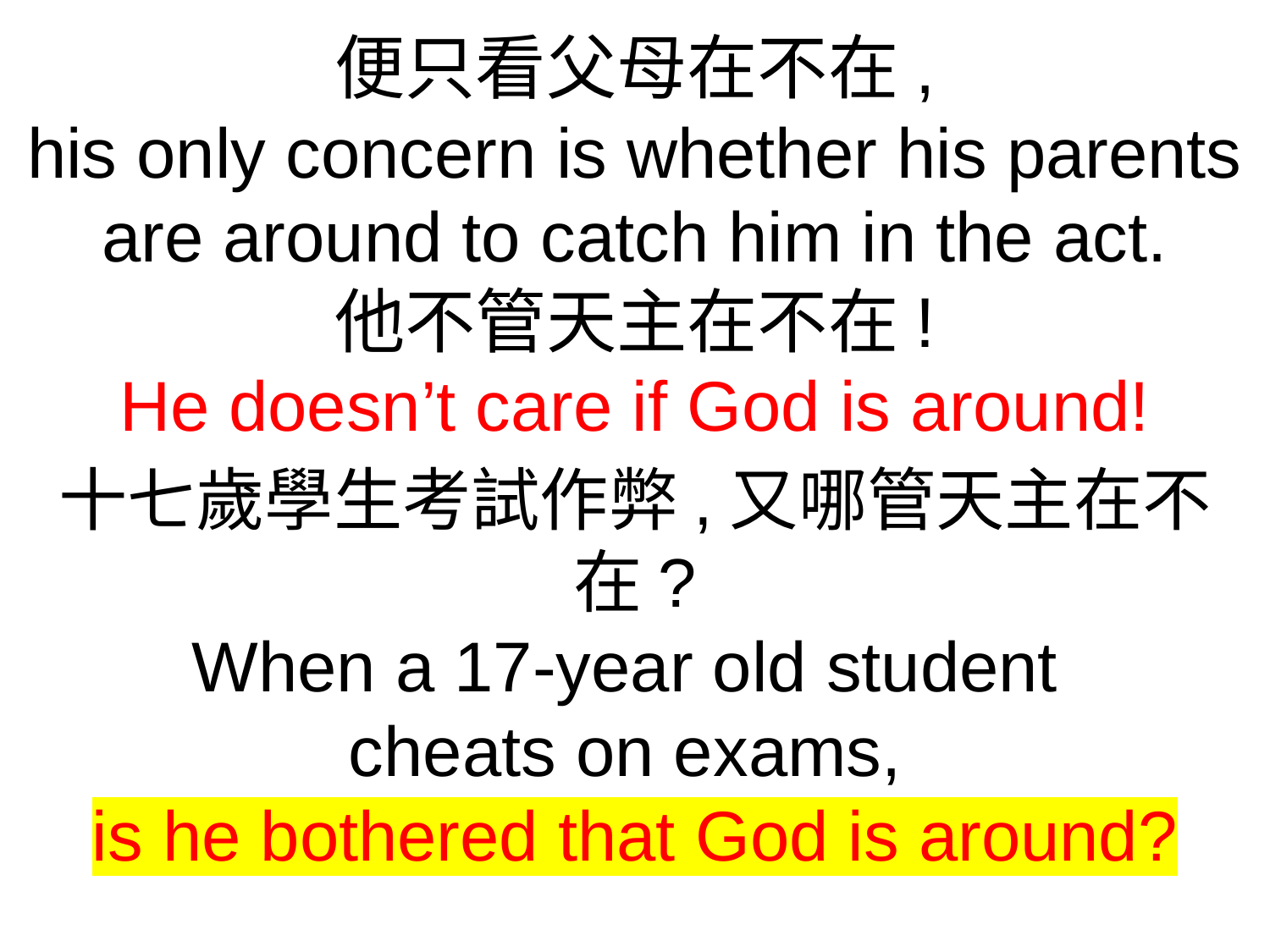

便只看父母在不在,
his only concern is whether his parents are around to catch him in the act.
他不管天主在不在!
He doesn’t care if God is around!
十七歲學生考試作弊,又哪管天主在不在?
When a 17-year old student
cheats on exams,
is he bothered that God is around?